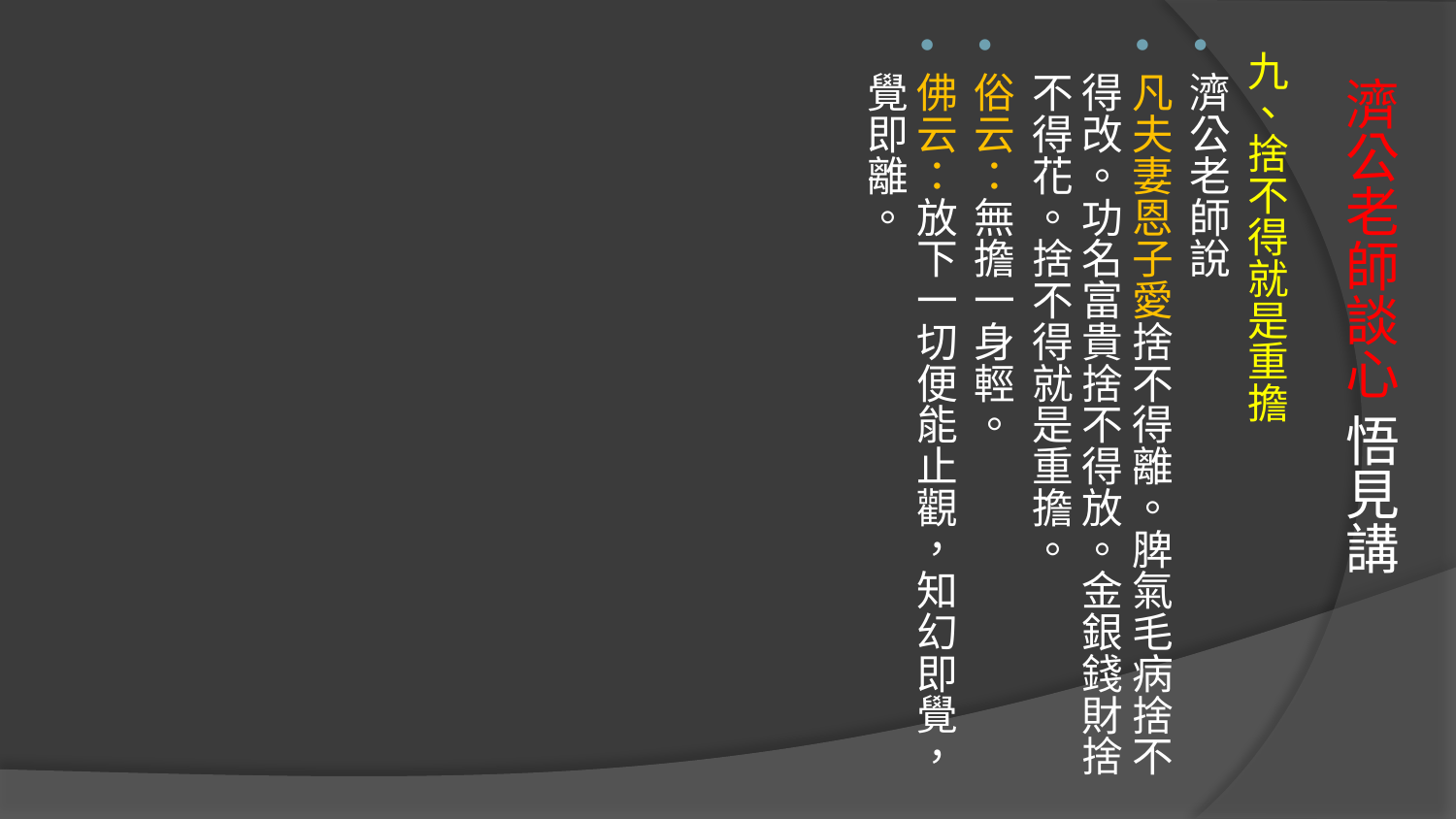

九、捨不得就是重擔
濟公老師說
凡夫妻恩子愛捨不得離。脾氣毛病捨不得改。功名富貴捨不得放。金銀錢財捨不得花。捨不得就是重擔。
俗云：無擔一身輕。
佛云：放下一切便能止觀，知幻即覺，覺即離。

# 濟公老師談心 悟見講